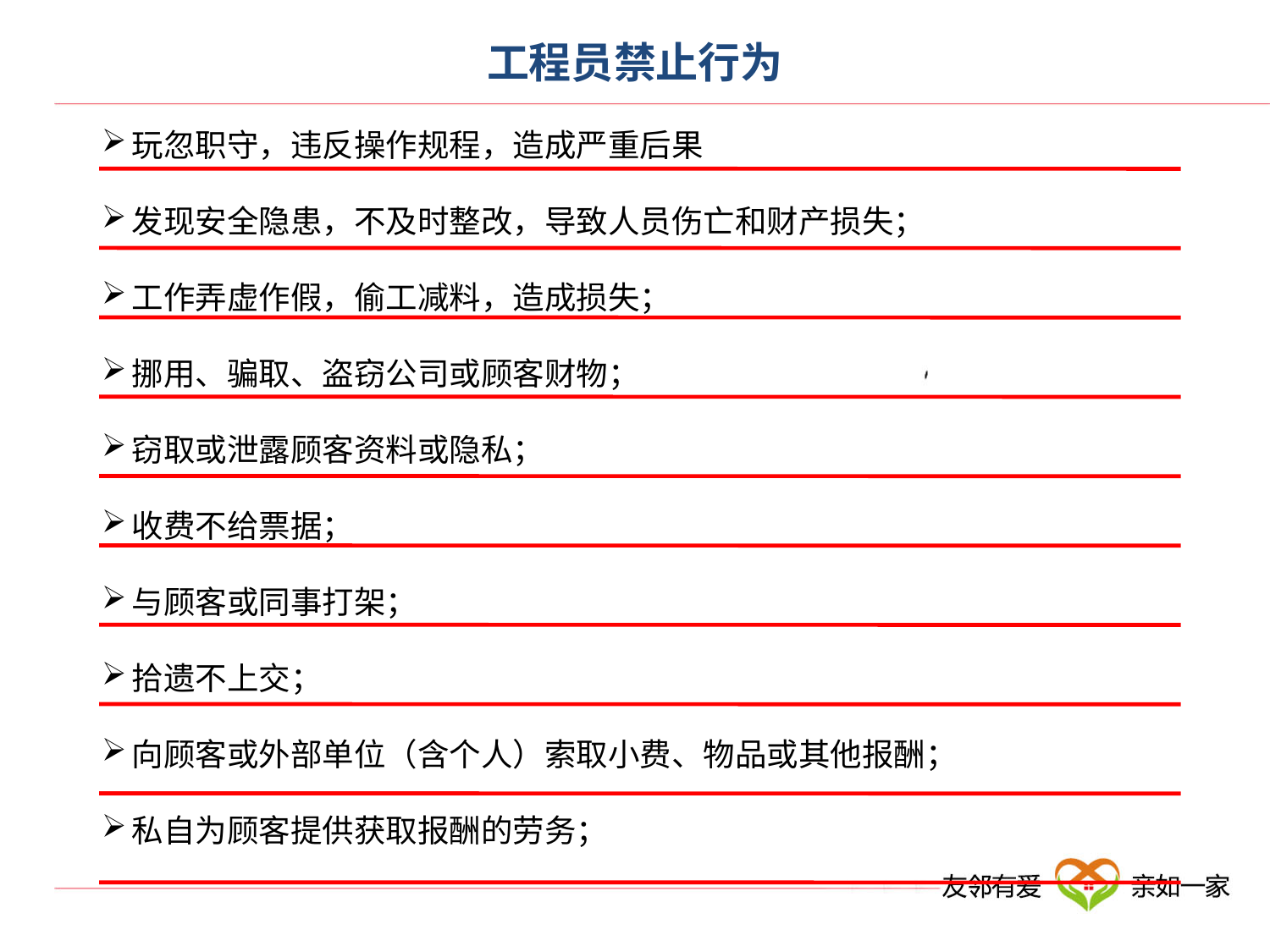

# 工程员禁止行为
玩忽职守，违反操作规程，造成严重后果

发现安全隐患，不及时整改，导致人员伤亡和财产损失；

工作弄虚作假，偷工减料，造成损失；

挪用、骗取、盗窃公司或顾客财物；

窃取或泄露顾客资料或隐私；

收费不给票据；

与顾客或同事打架；

拾遗不上交；

向顾客或外部单位（含个人）索取小费、物品或其他报酬；

私自为顾客提供获取报酬的劳务；